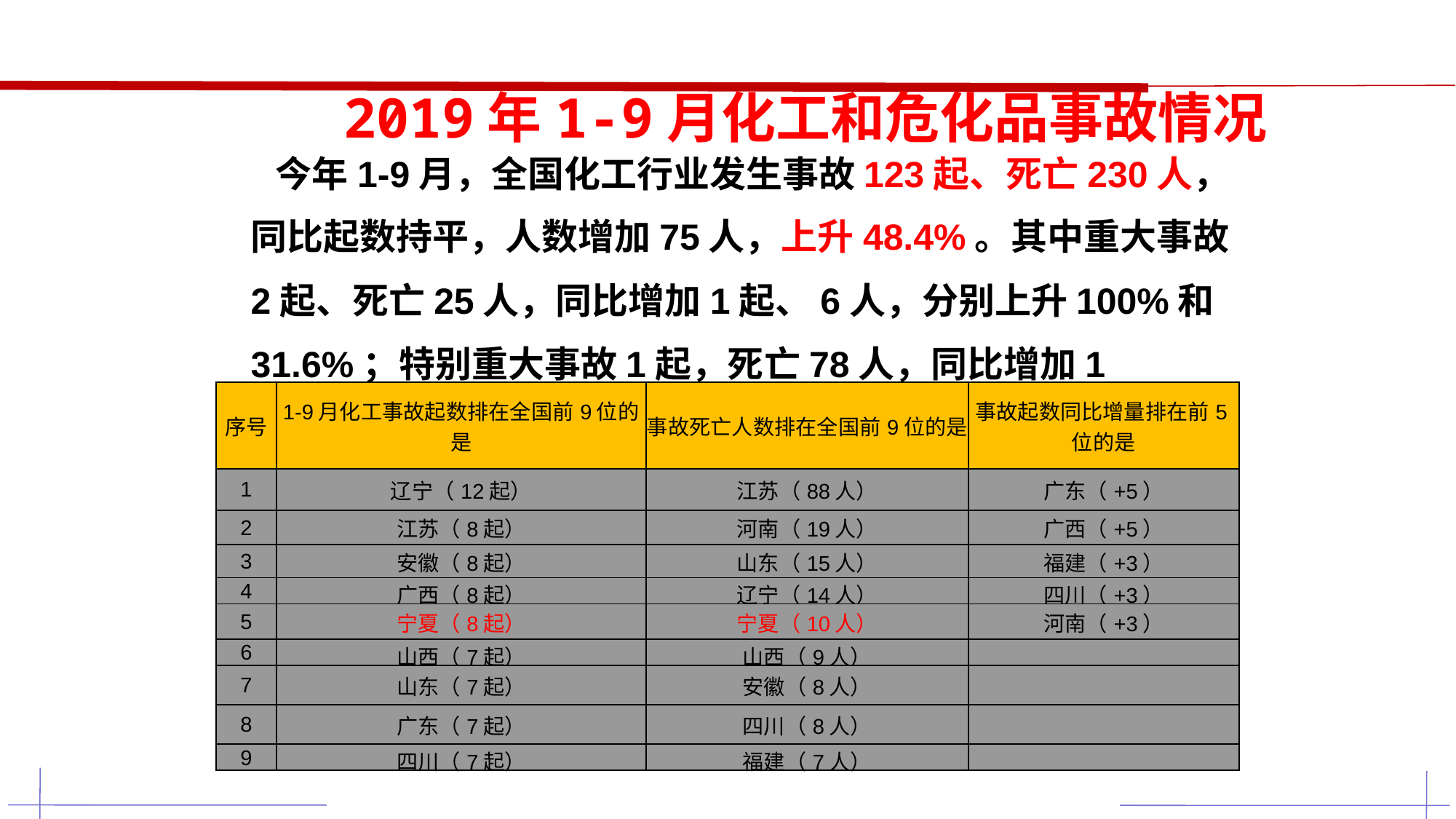

2019年1-9月化工和危化品事故情况
  今年1-9月，全国化工行业发生事故123起、死亡230人，同比起数持平，人数增加75人，上升48.4%。其中重大事故2起、死亡25人，同比增加1起、6人，分别上升100%和31.6%；特别重大事故1起，死亡78人，同比增加1起、78人，均上升100%。
| 序号 | 1-9月化工事故起数排在全国前9位的是 | 事故死亡人数排在全国前9位的是 | 事故起数同比增量排在前5位的是 |
| --- | --- | --- | --- |
| 1 | 辽宁（12起） | 江苏（88人） | 广东（+5） |
| 2 | 江苏（8起） | 河南（19人） | 广西（+5） |
| 3 | 安徽（8起） | 山东（15人） | 福建（+3） |
| 4 | 广西（8起） | 辽宁（14人） | 四川（+3） |
| 5 | 宁夏（8起） | 宁夏（10人） | 河南（+3） |
| 6 | 山西（7起） | 山西（9人） |  |
| 7 | 山东（7起） | 安徽（8人） |  |
| 8 | 广东（7起） | 四川（8人） |  |
| 9 | 四川（7起） | 福建（7人） |  |